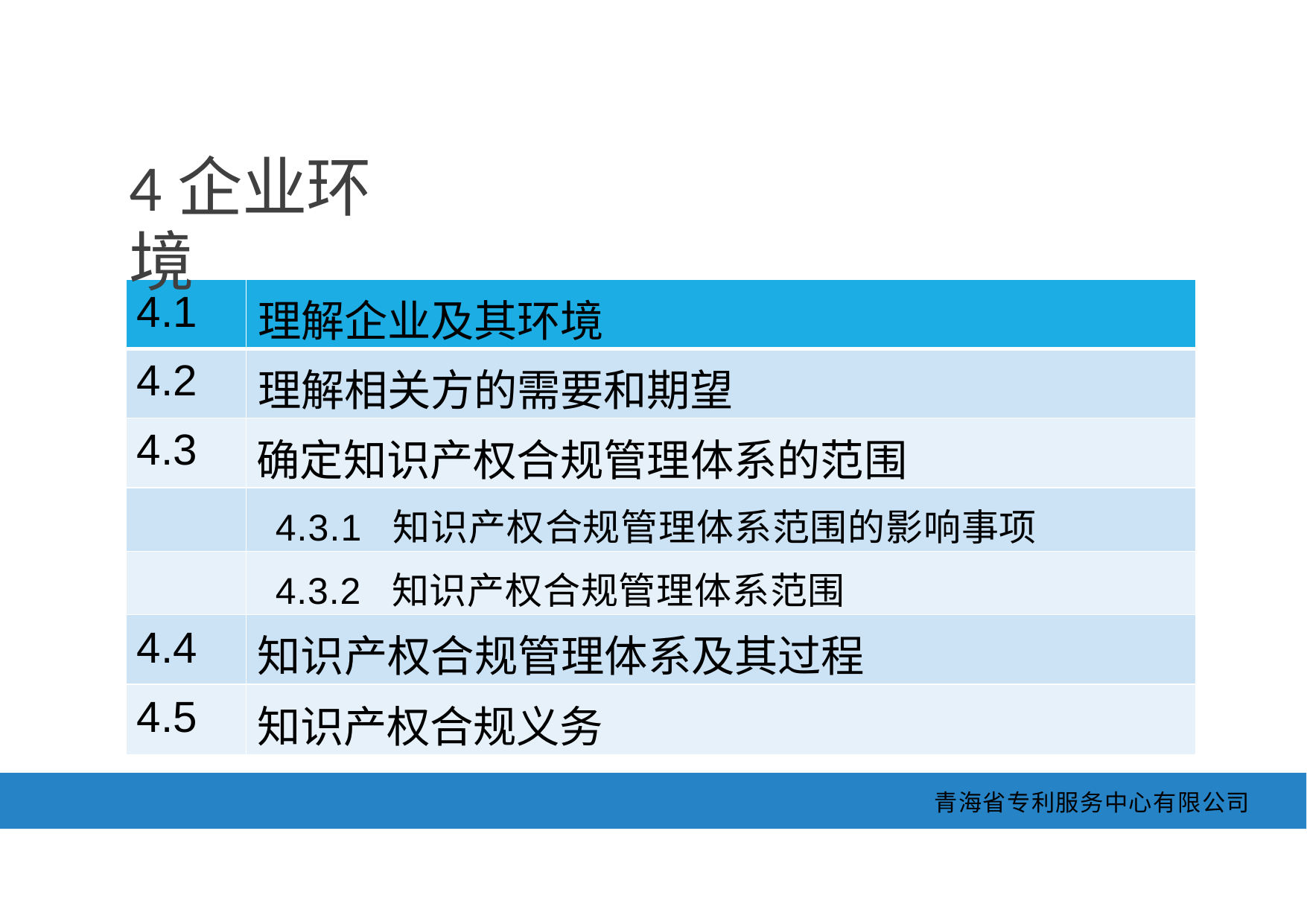

4企业环境
| 4.1 | 理解企业及其环境 |
| --- | --- |
| 4.2 | 理解相关方的需要和期望 |
| 4.3 | 确定知识产权合规管理体系的范围 |
|  | 4.3.1 知识产权合规管理体系范围的影响事项 |
|  | 4.3.2 知识产权合规管理体系范围 |
| 4.4 | 知识产权合规管理体系及其过程 |
| 4.5 | 知识产权合规义务 |

青海省专利服务中心有限公司